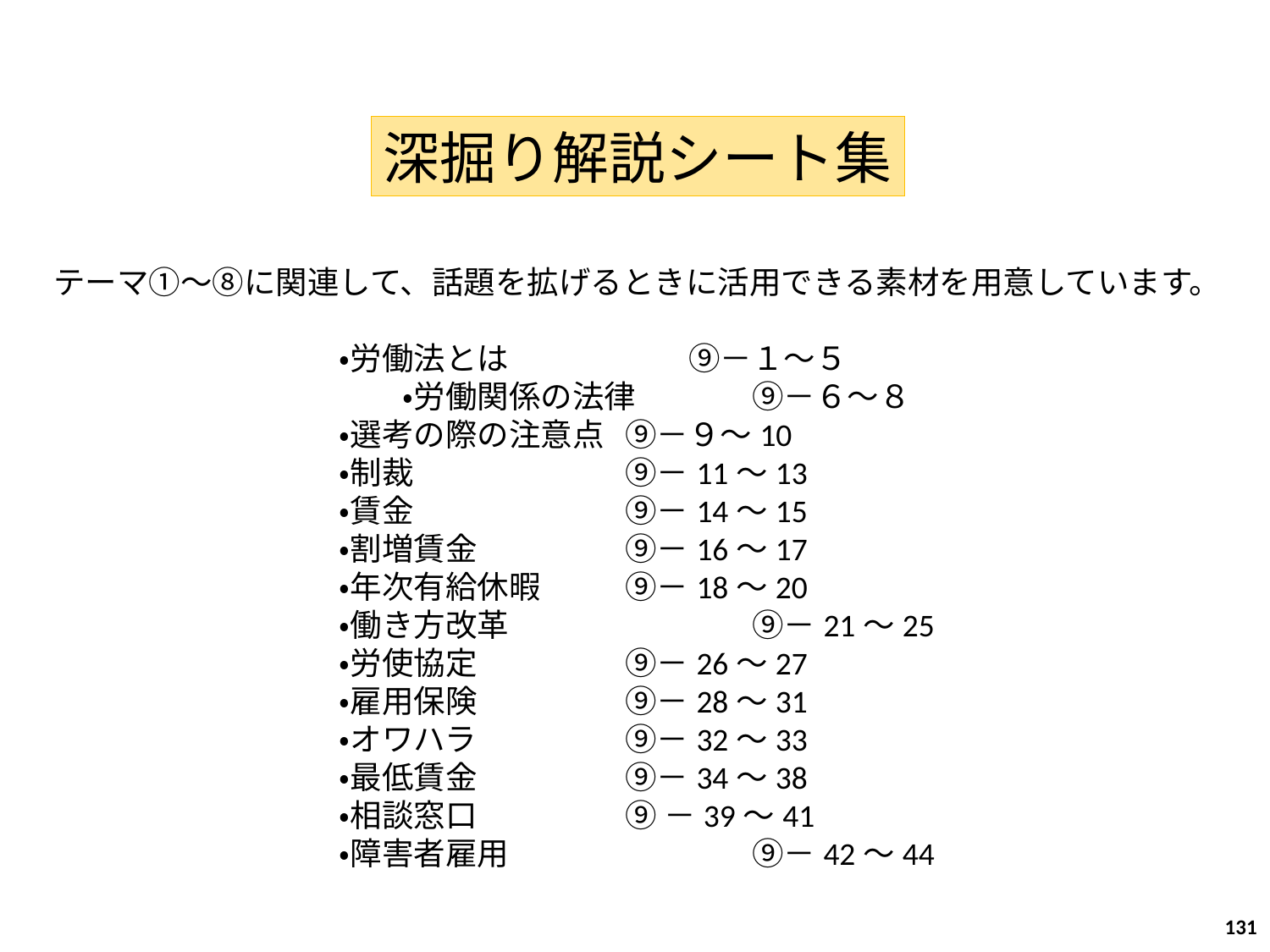

深掘り解説シート集
テーマ①～⑧に関連して、話題を拡げるときに活用できる素材を用意しています。

　・労働法とは		⑨－１～５
	　・労働関係の法律	⑨－６～８
　　　・選考の際の注意点	⑨－９～10
　　　・制裁		⑨－11～13
　　　・賃金		⑨－14～15
　　　・割増賃金		⑨－16～17
　　　・年次有給休暇	⑨－18～20
　　　・働き方改革		⑨－21～25
　　　・労使協定		⑨－26～27
　　　・雇用保険		⑨－28～31
　　　・オワハラ		⑨－32～33
　　　・最低賃金		⑨－34～38
　　　・相談窓口		⑨ －39～41
　　　・障害者雇用		⑨－42～44
131